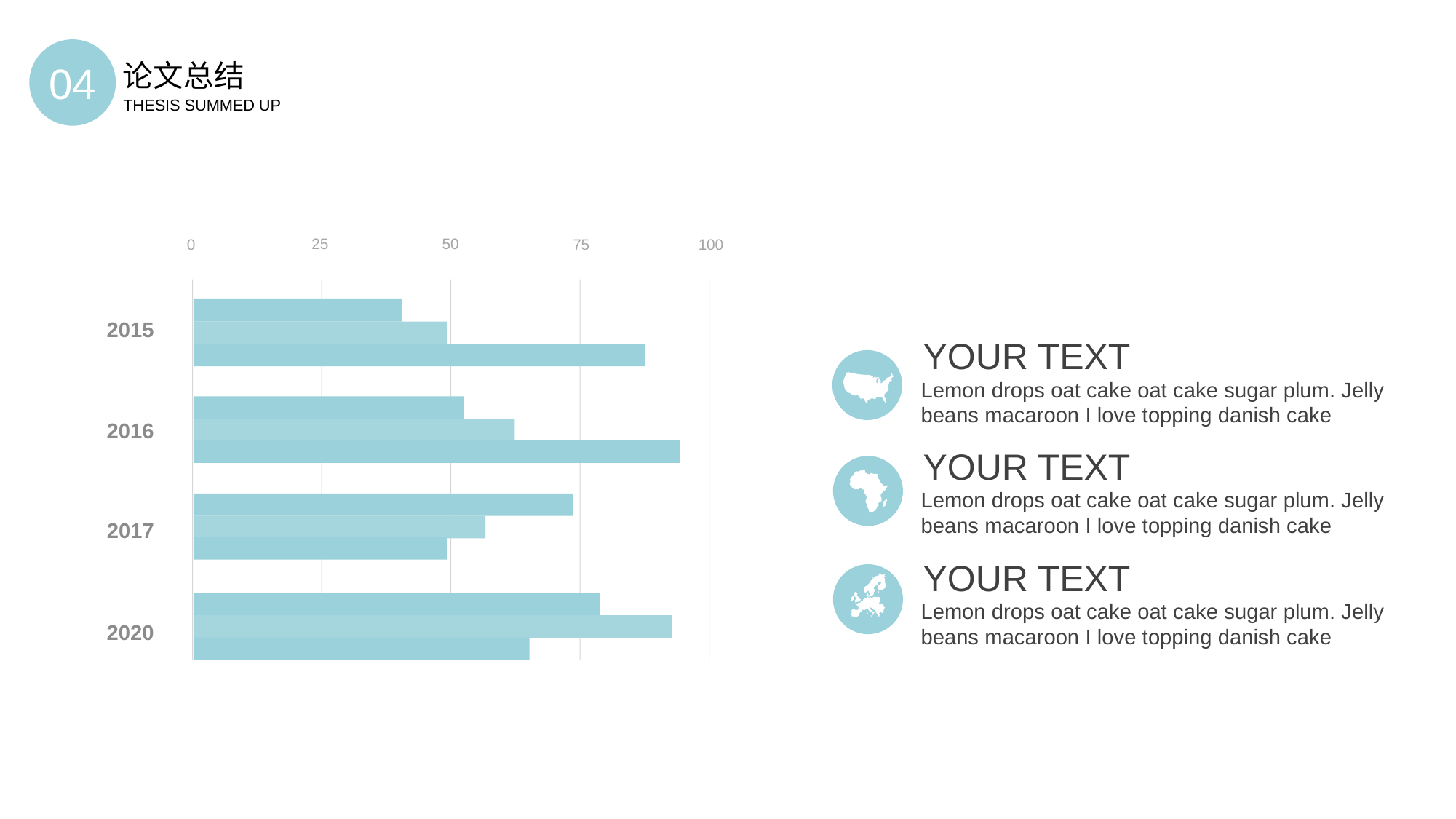

04
论文总结
THESIS SUMMED UP
25
50
100
75
0
2015
2016
2017
2020

 YOUR TEXT
Lemon drops oat cake oat cake sugar plum. Jelly beans macaroon I love topping danish cake

 YOUR TEXT
Lemon drops oat cake oat cake sugar plum. Jelly beans macaroon I love topping danish cake

 YOUR TEXT
Lemon drops oat cake oat cake sugar plum. Jelly beans macaroon I love topping danish cake